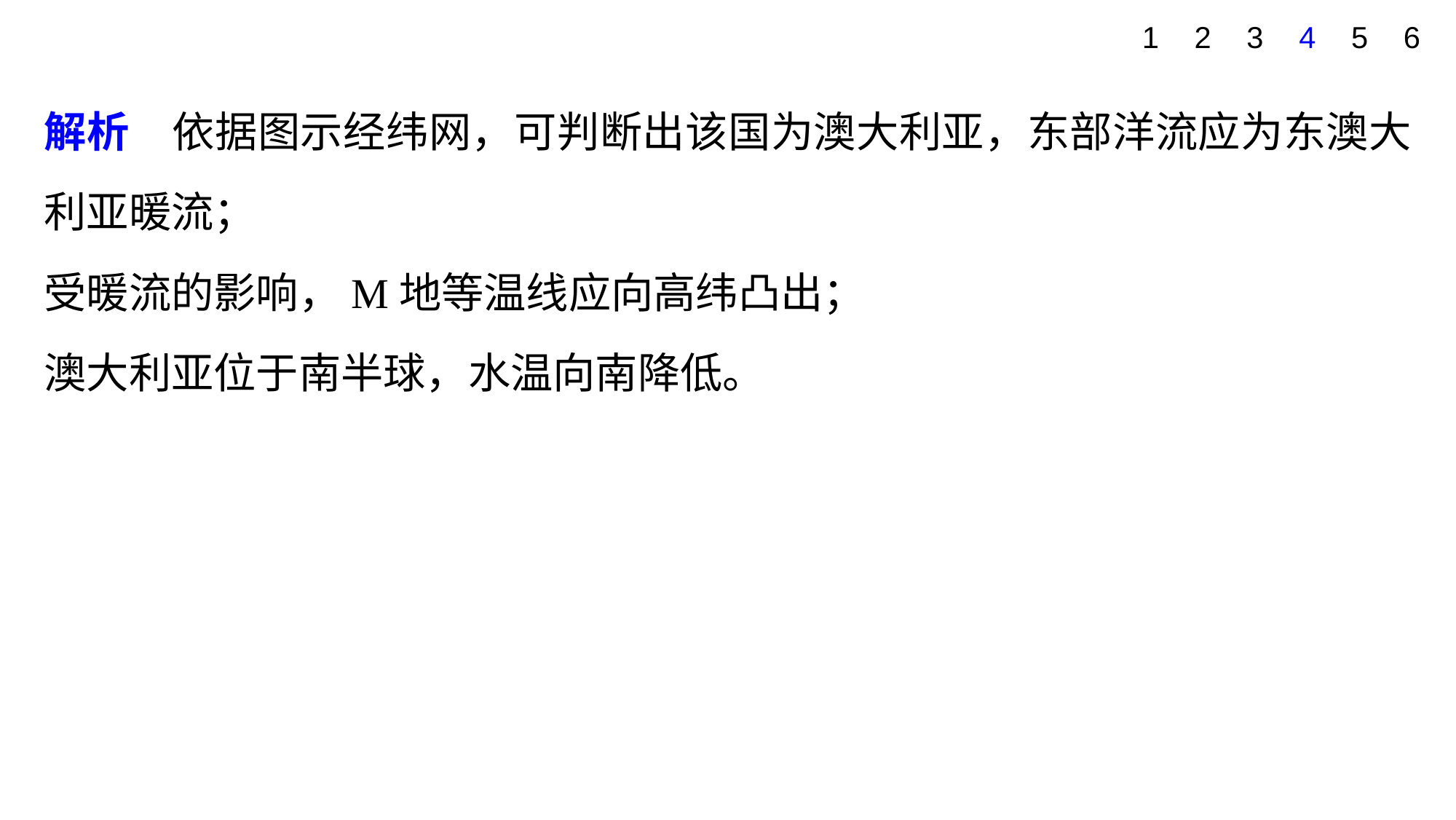

1
2
3
4
5
6
解析　依据图示经纬网，可判断出该国为澳大利亚，东部洋流应为东澳大利亚暖流；
受暖流的影响，M地等温线应向高纬凸出；
澳大利亚位于南半球，水温向南降低。